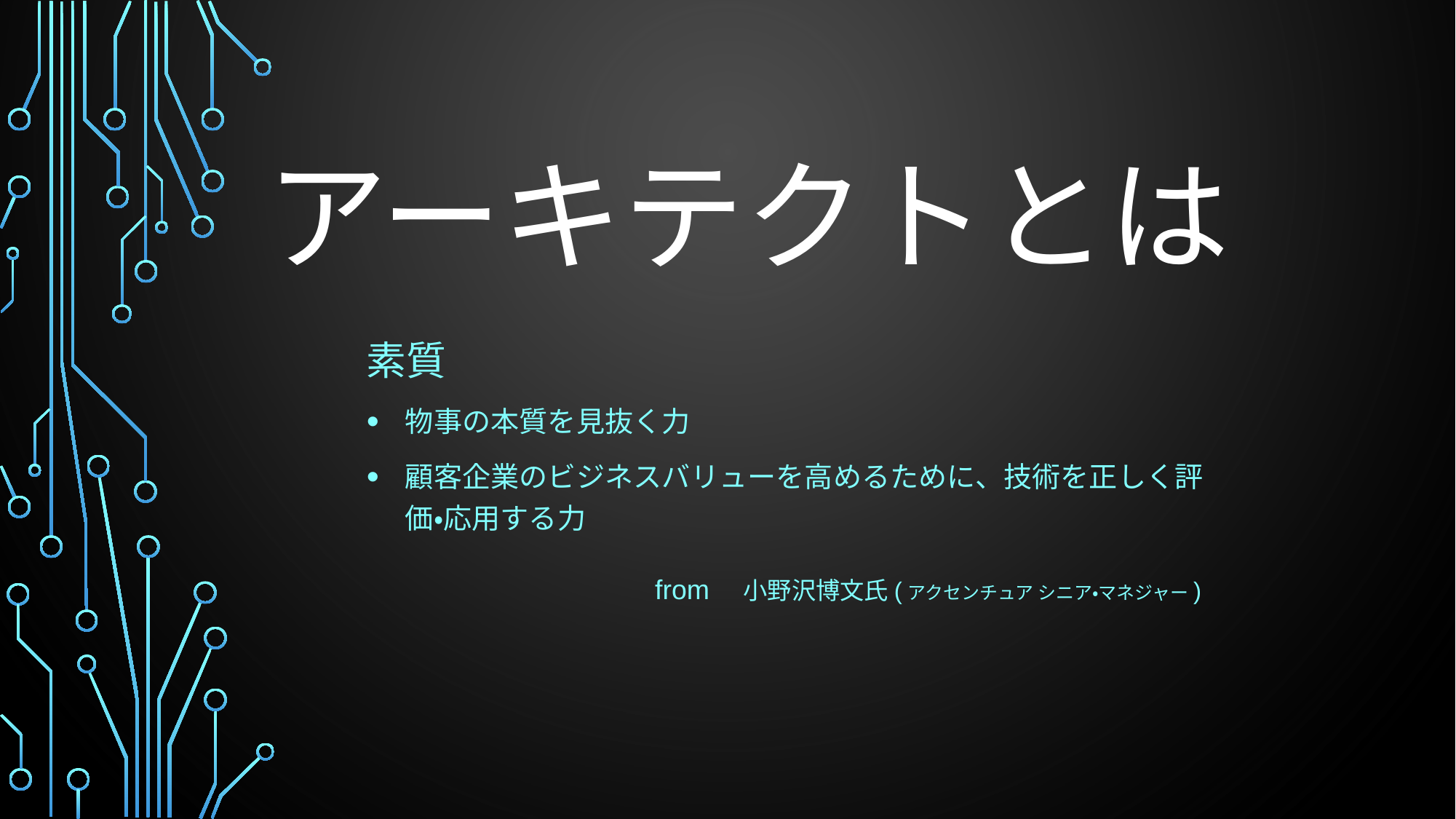

# アーキテクトとは
素質
物事の本質を見抜く力
顧客企業のビジネスバリューを高めるために、技術を正しく評価・応用する力

from　小野沢博文氏(アクセンチュア シニア・マネジャー)